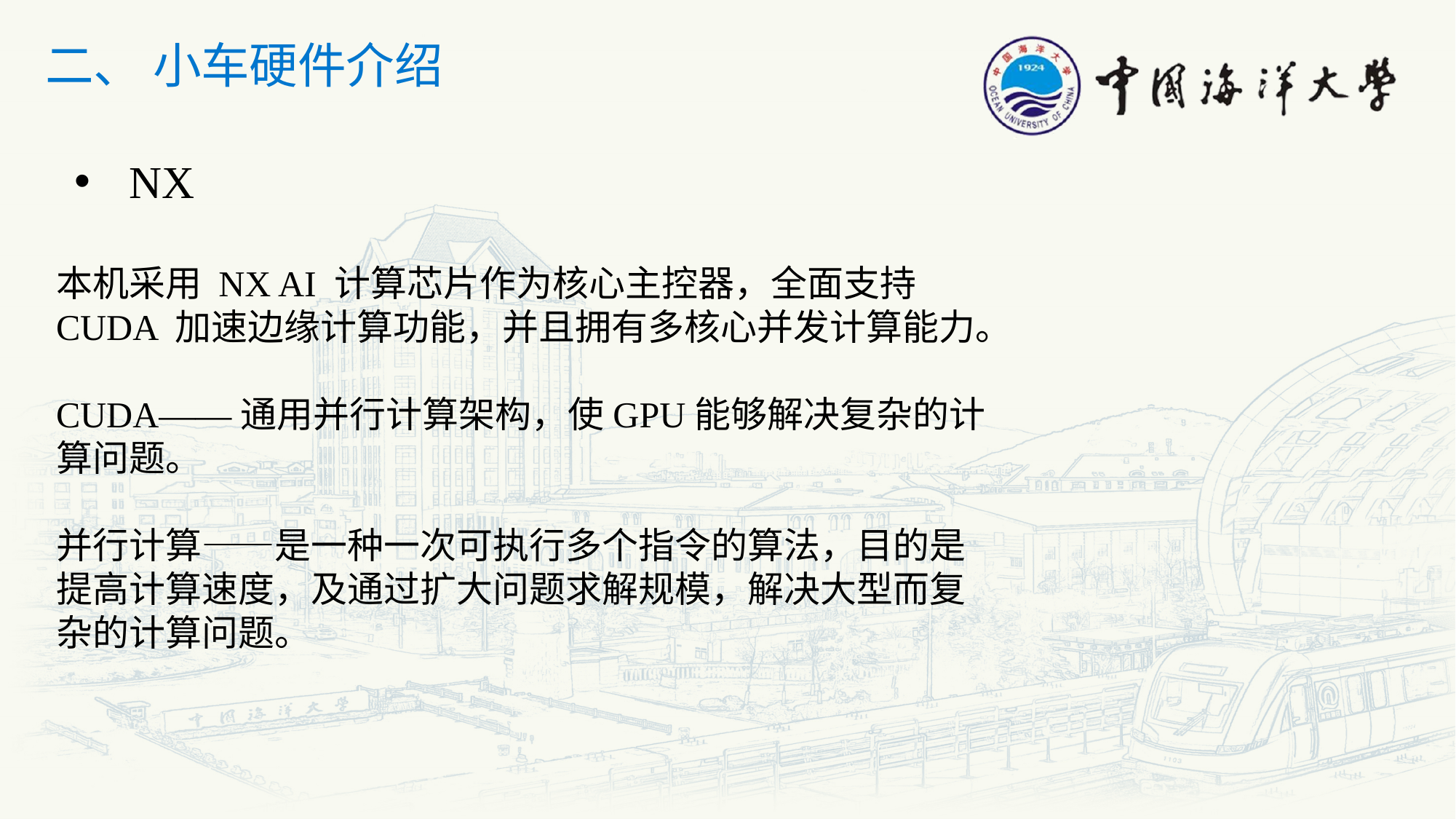

二、 小车硬件介绍
NX
本机采用 NX AI 计算芯片作为核心主控器，全面支持 CUDA 加速边缘计算功能，并且拥有多核心并发计算能力。

CUDA——通用并行计算架构，使GPU能够解决复杂的计算问题。

并行计算——是一种一次可执行多个指令的算法，目的是提高计算速度，及通过扩大问题求解规模，解决大型而复杂的计算问题。